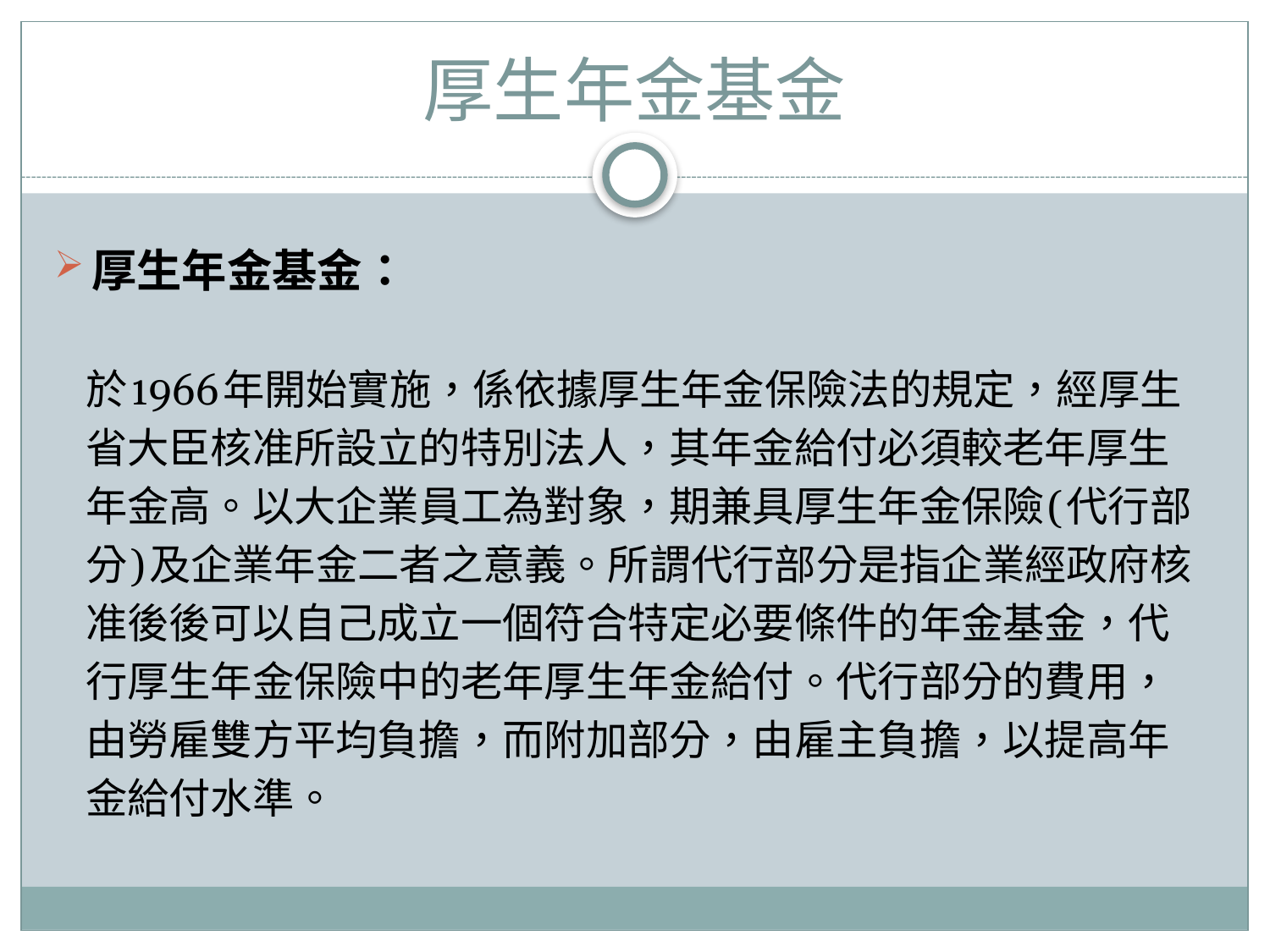

厚生年金基金
厚生年金基金：

   於1966年開始實施，係依據厚生年金保險法的規定，經厚生
   省大臣核准所設立的特別法人，其年金給付必須較老年厚生
   年金高。以大企業員工為對象，期兼具厚生年金保險(代行部
   分)及企業年金二者之意義。所謂代行部分是指企業經政府核
   准後後可以自己成立一個符合特定必要條件的年金基金，代
   行厚生年金保險中的老年厚生年金給付。代行部分的費用，
   由勞雇雙方平均負擔，而附加部分，由雇主負擔，以提高年
   金給付水準。